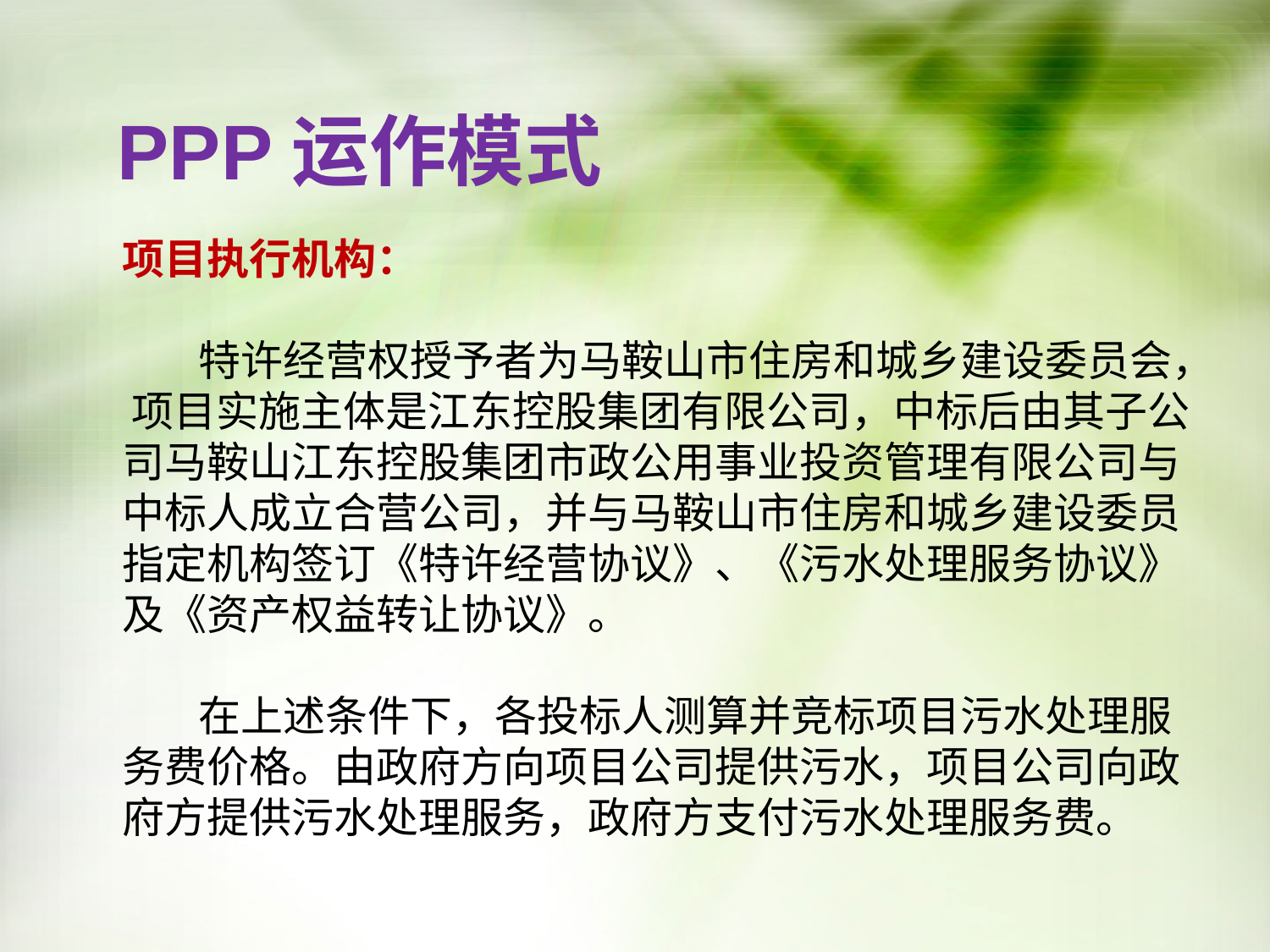

PPP运作模式
项目执行机构：

       特许经营权授予者为马鞍山市住房和城乡建设委员会， 项目实施主体是江东控股集团有限公司，中标后由其子公司马鞍山江东控股集团市政公用事业投资管理有限公司与中标人成立合营公司，并与马鞍山市住房和城乡建设委员指定机构签订《特许经营协议》、《污水处理服务协议》及《资产权益转让协议》。

       在上述条件下，各投标人测算并竞标项目污水处理服务费价格。由政府方向项目公司提供污水，项目公司向政府方提供污水处理服务，政府方支付污水处理服务费。